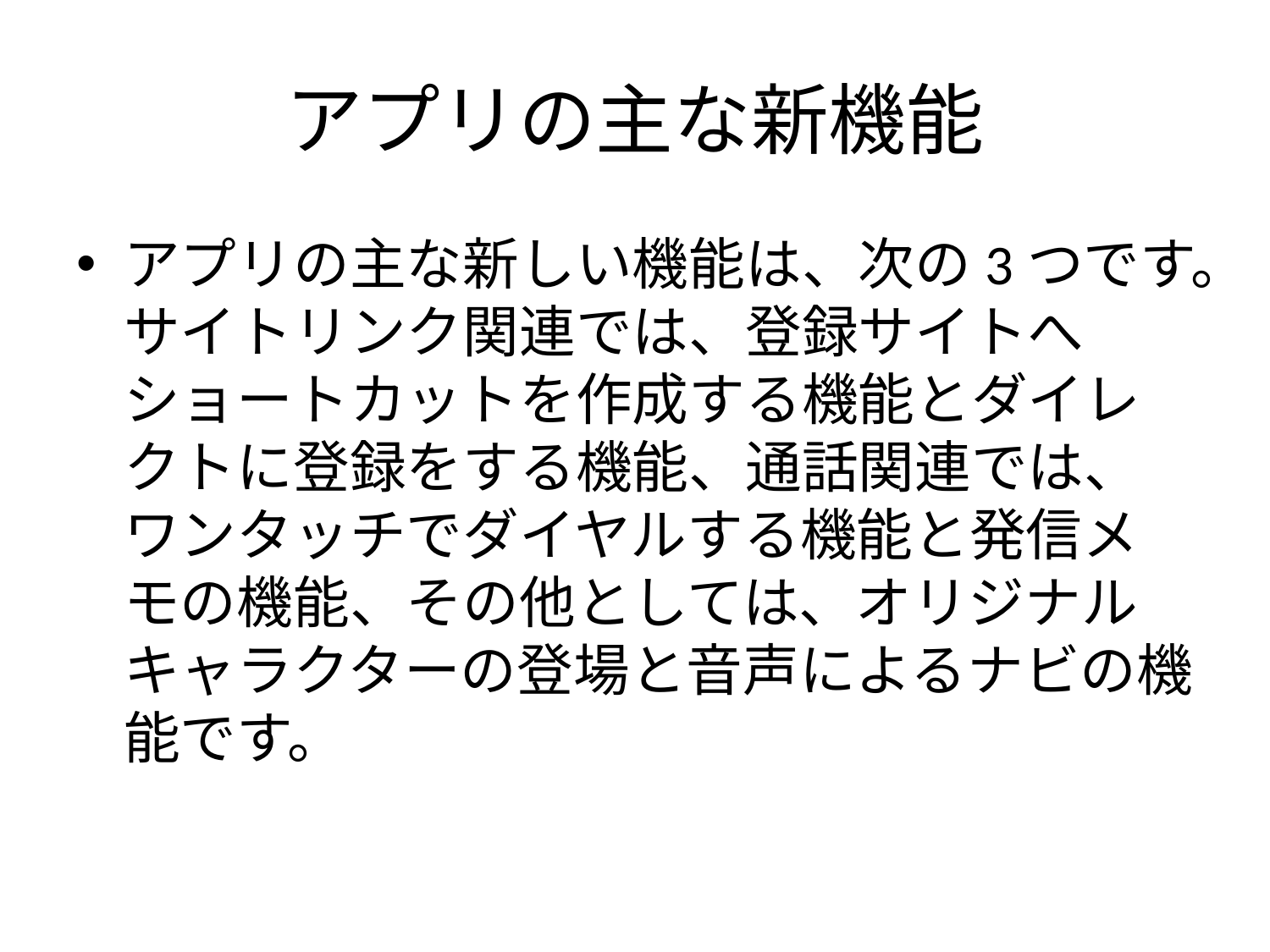

# アプリの主な新機能
アプリの主な新しい機能は、次の3つです。サイトリンク関連では、登録サイトへショートカットを作成する機能とダイレクトに登録をする機能、通話関連では、ワンタッチでダイヤルする機能と発信メモの機能、その他としては、オリジナルキャラクターの登場と音声によるナビの機能です。